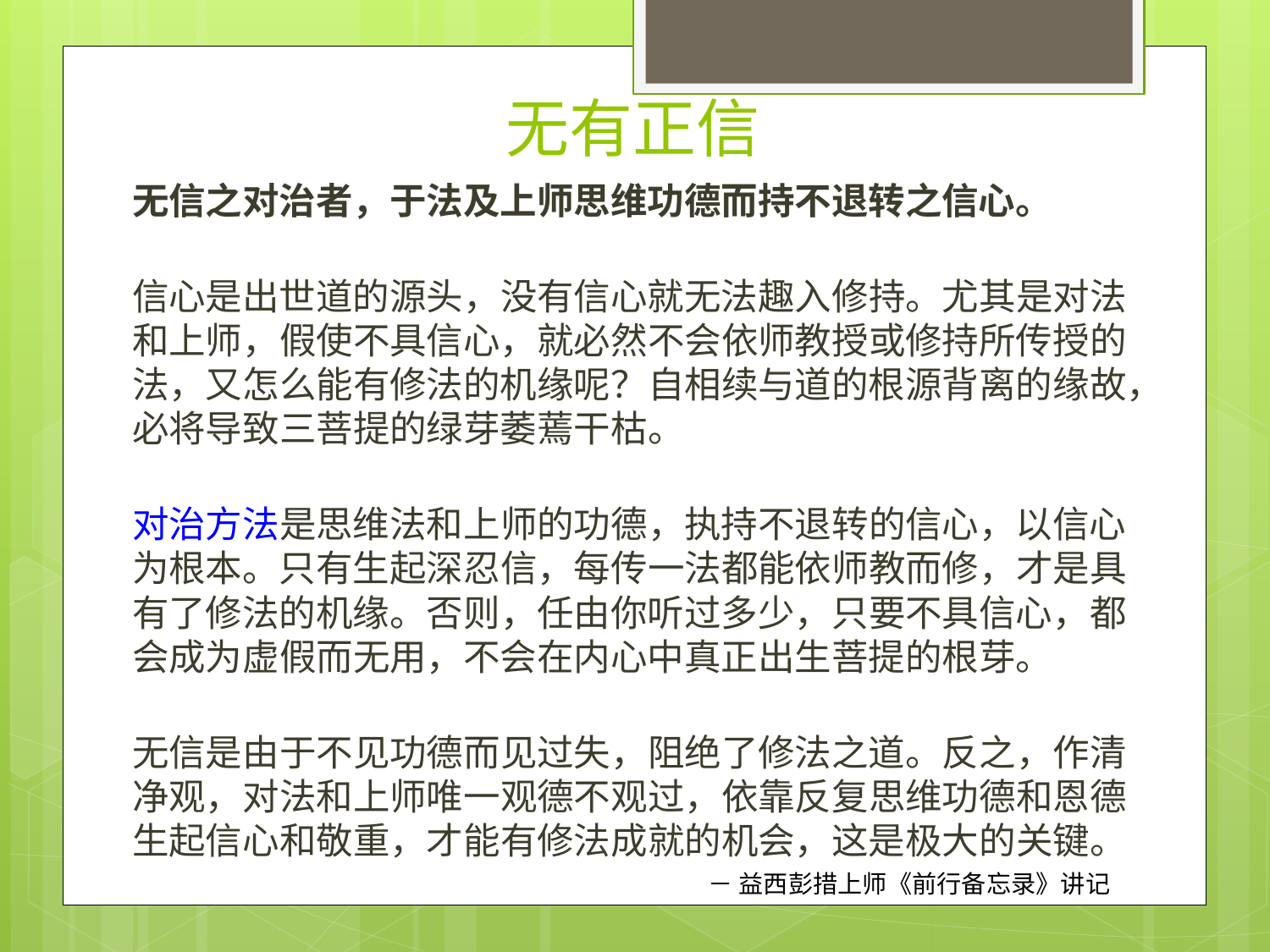

# 无有正信
无信之对治者，于法及上师思维功德而持不退转之信心。
信心是出世道的源头，没有信心就无法趣入修持。尤其是对法和上师，假使不具信心，就必然不会依师教授或修持所传授的法，又怎么能有修法的机缘呢？自相续与道的根源背离的缘故，必将导致三菩提的绿芽萎蔫干枯。
对治方法是思维法和上师的功德，执持不退转的信心，以信心为根本。只有生起深忍信，每传一法都能依师教而修，才是具有了修法的机缘。否则，任由你听过多少，只要不具信心，都会成为虚假而无用，不会在内心中真正出生菩提的根芽。
无信是由于不见功德而见过失，阻绝了修法之道。反之，作清净观，对法和上师唯一观德不观过，依靠反复思维功德和恩德生起信心和敬重，才能有修法成就的机会，这是极大的关键。

－ 益西彭措上师《前行备忘录》讲记